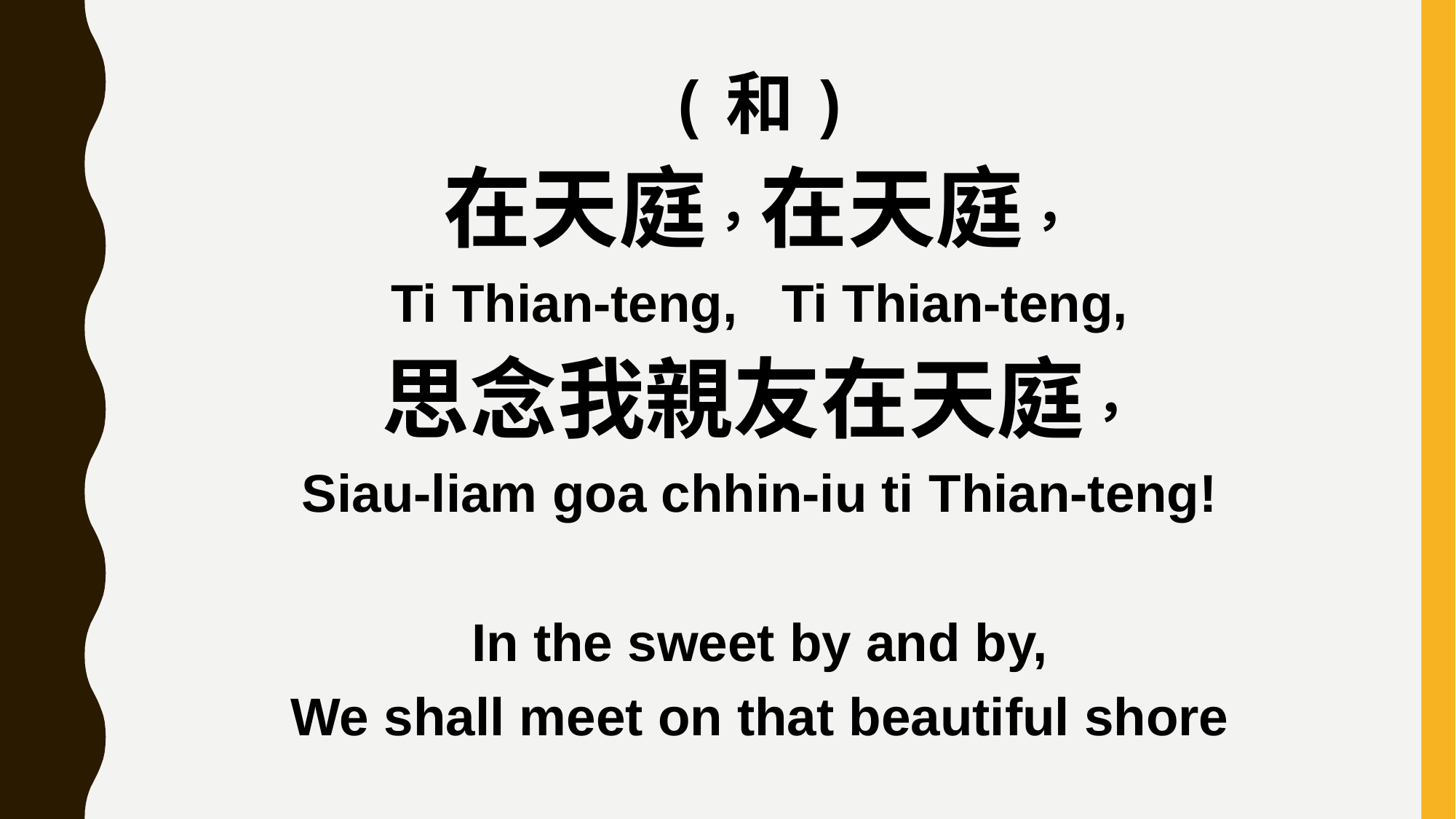

(和)
在天庭，在天庭，
Ti Thian-teng,   Ti Thian-teng,
思念我親友在天庭，
Siau-liam goa chhin-iu ti Thian-teng!

In the sweet by and by,
We shall meet on that beautiful shore